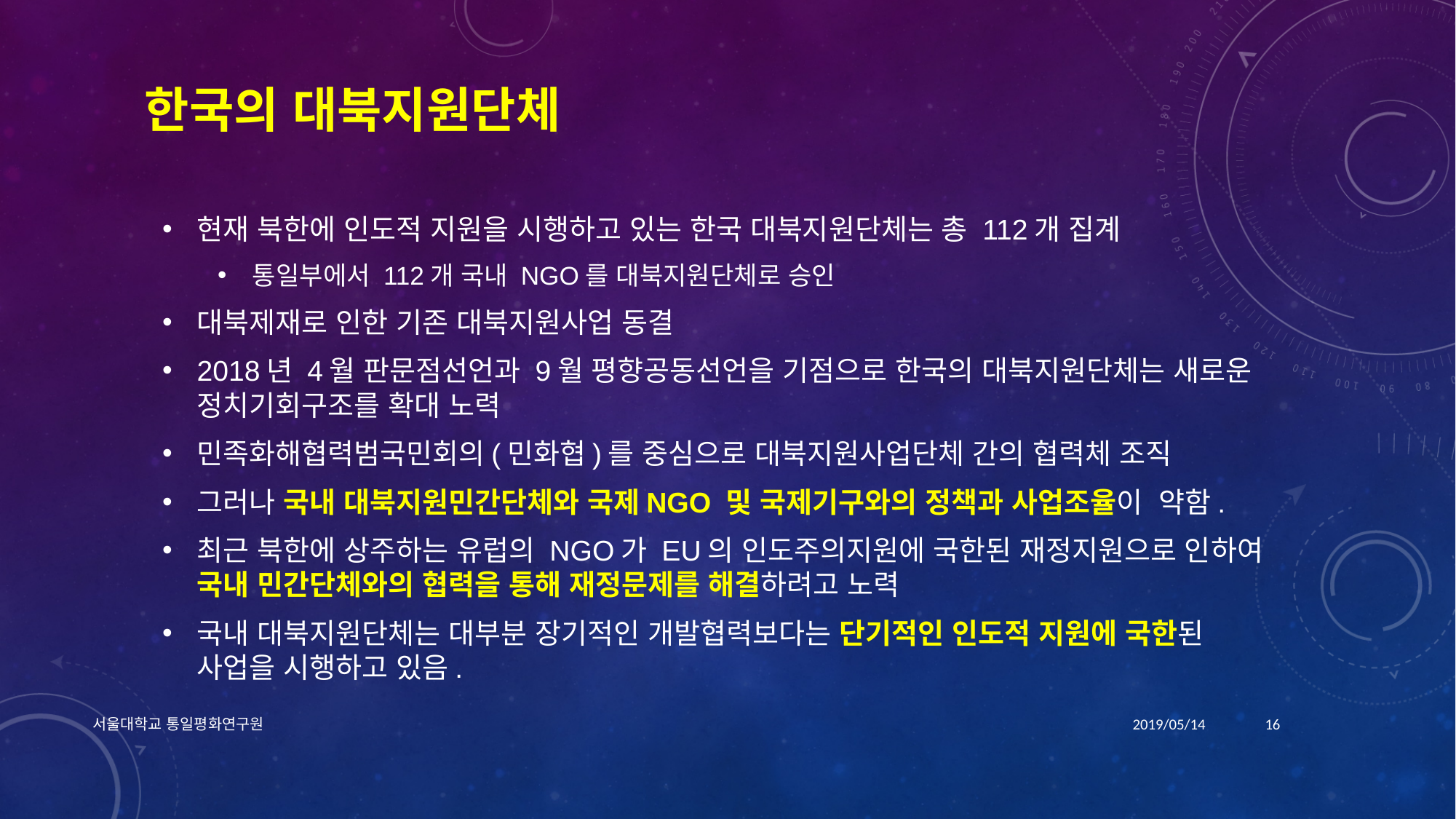

# 한국의 대북지원단체
현재 북한에 인도적 지원을 시행하고 있는 한국 대북지원단체는 총 112개 집계
통일부에서 112개 국내 NGO를 대북지원단체로 승인
대북제재로 인한 기존 대북지원사업 동결
2018년 4월 판문점선언과 9월 평향공동선언을 기점으로 한국의 대북지원단체는 새로운 정치기회구조를 확대 노력
민족화해협력범국민회의(민화협)를 중심으로 대북지원사업단체 간의 협력체 조직
그러나 국내 대북지원민간단체와 국제NGO 및 국제기구와의 정책과 사업조율이  약함.
최근 북한에 상주하는 유럽의 NGO가 EU의 인도주의지원에 국한된 재정지원으로 인하여 국내 민간단체와의 협력을 통해 재정문제를 해결하려고 노력
국내 대북지원단체는 대부분 장기적인 개발협력보다는 단기적인 인도적 지원에 국한된 사업을 시행하고 있음.
서울대학교 통일평화연구원
2019/05/14
16